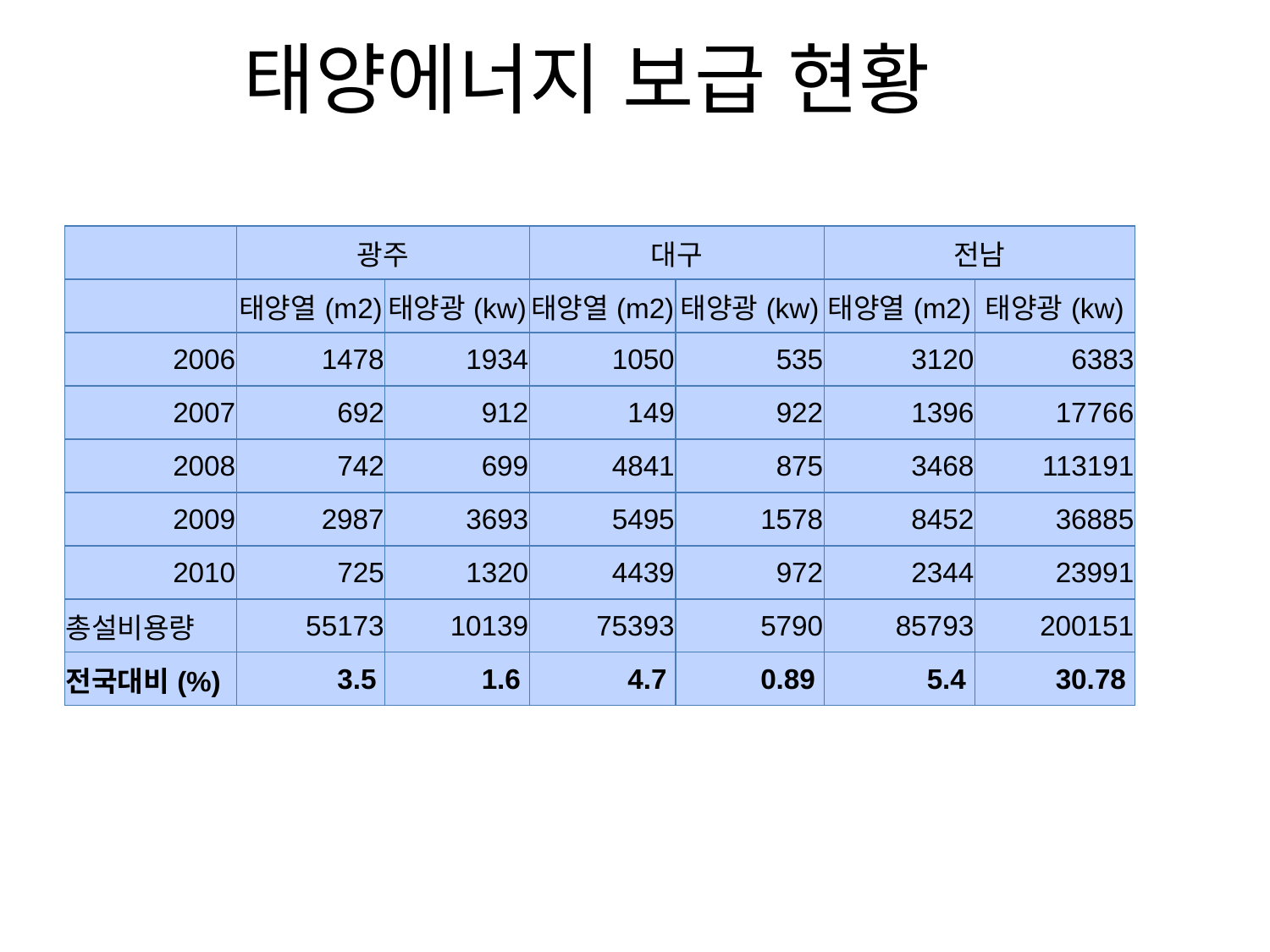

# 태양에너지 보급 현황
|  | 광주 |  | 대구 |  | 전남 |  |
| --- | --- | --- | --- | --- | --- | --- |
|  | 태양열(m2) | 태양광(kw) | 태양열(m2) | 태양광(kw) | 태양열(m2) | 태양광(kw) |
| 2006 | 1478 | 1934 | 1050 | 535 | 3120 | 6383 |
| 2007 | 692 | 912 | 149 | 922 | 1396 | 17766 |
| 2008 | 742 | 699 | 4841 | 875 | 3468 | 113191 |
| 2009 | 2987 | 3693 | 5495 | 1578 | 8452 | 36885 |
| 2010 | 725 | 1320 | 4439 | 972 | 2344 | 23991 |
| 총설비용량 | 55173 | 10139 | 75393 | 5790 | 85793 | 200151 |
| 전국대비(%) | 3.5 | 1.6 | 4.7 | 0.89 | 5.4 | 30.78 |